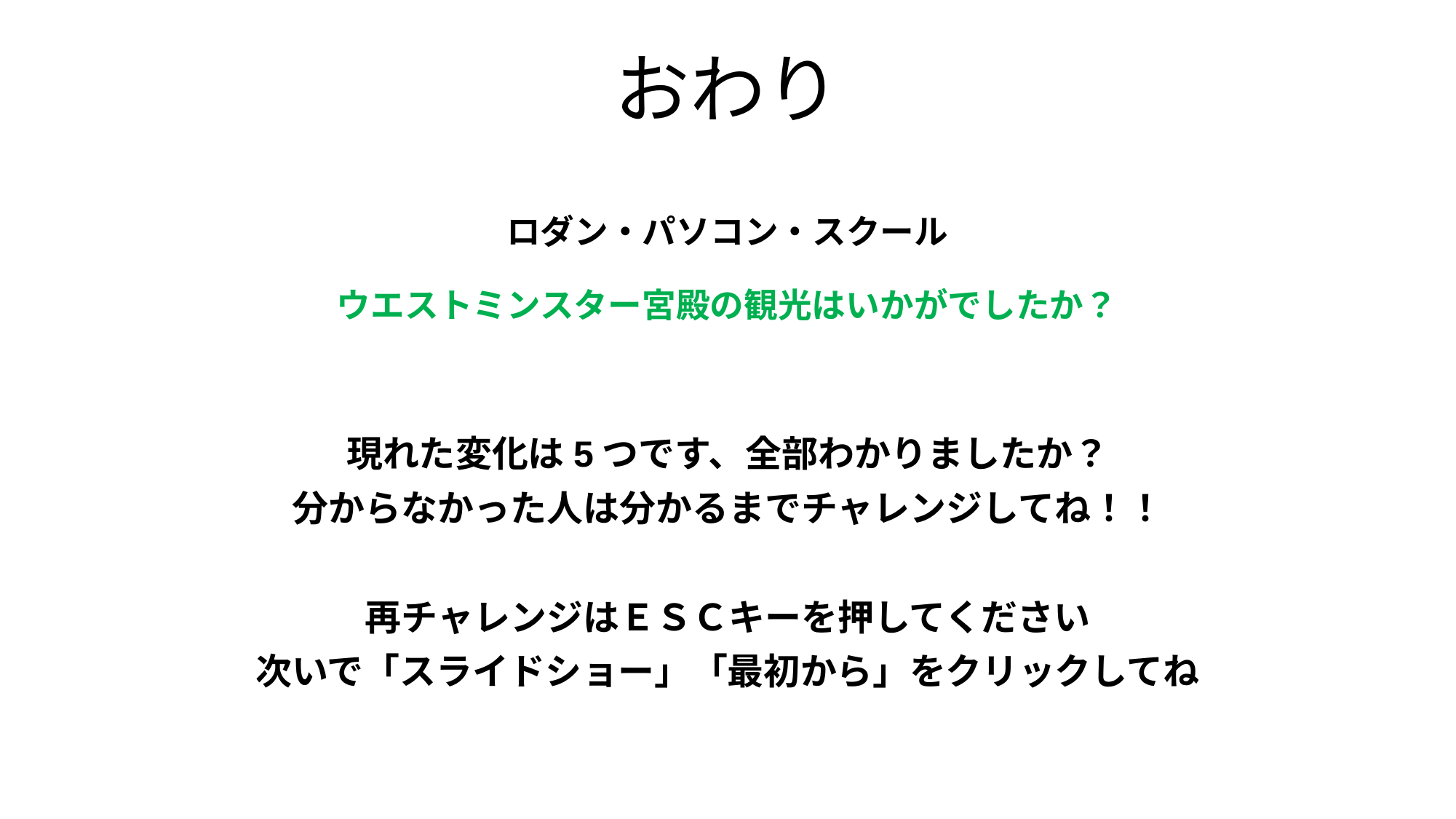

# おわり ロダン・パソコン・スクール ウエストミンスター宮殿の観光はいかがでしたか？
現れた変化は5つです、全部わかりましたか？
分からなかった人は分かるまでチャレンジしてね！！

再チャレンジはＥＳＣキーを押してください
次いで「スライドショー」「最初から」をクリックしてね